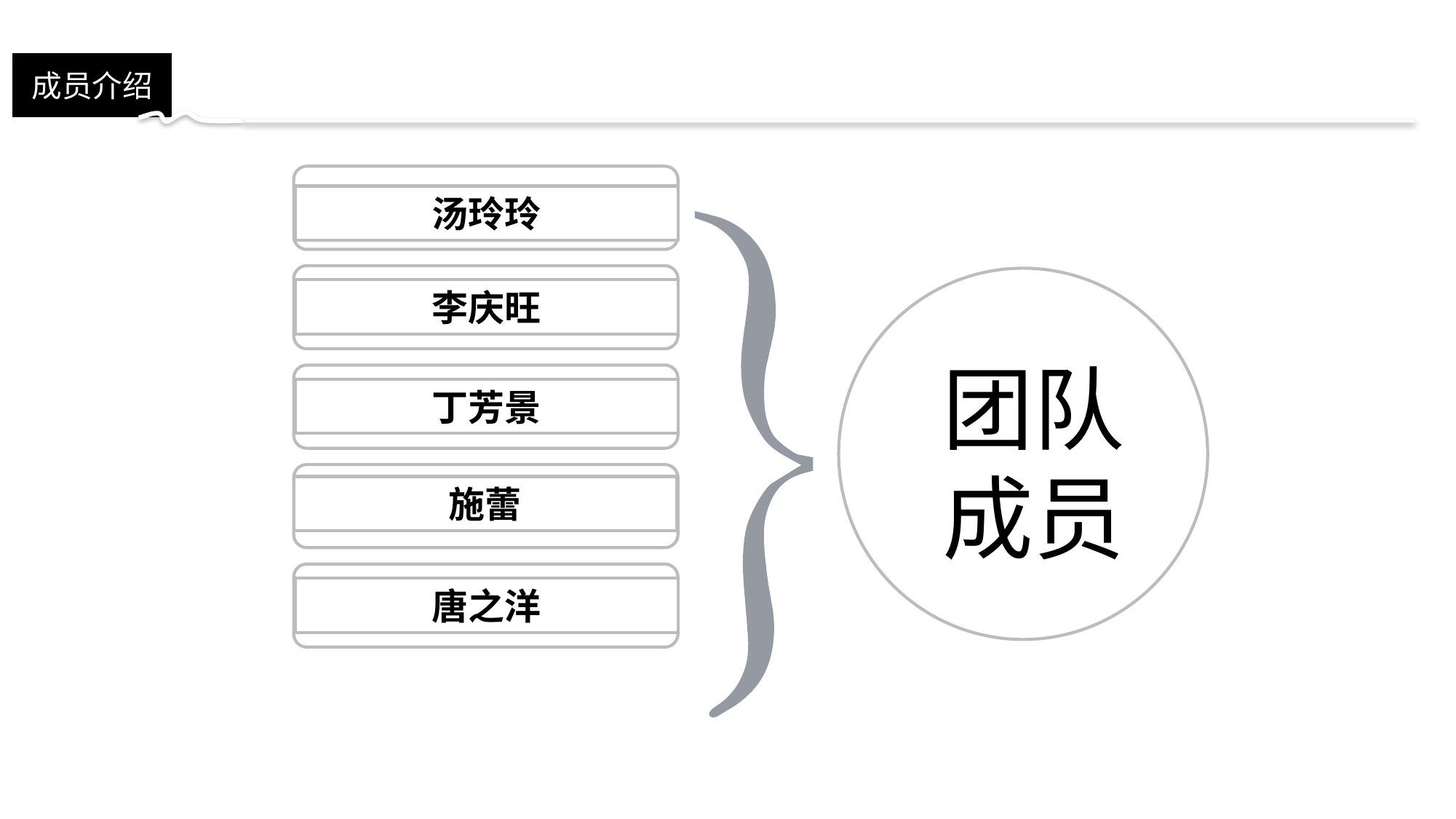

长沙云溪网络设计公司
changsha yunxi NetWork desin compan
具体工作说明
成员介绍

汤玲玲

李庆旺

团队
成员

丁芳景

施蕾

唐之洋